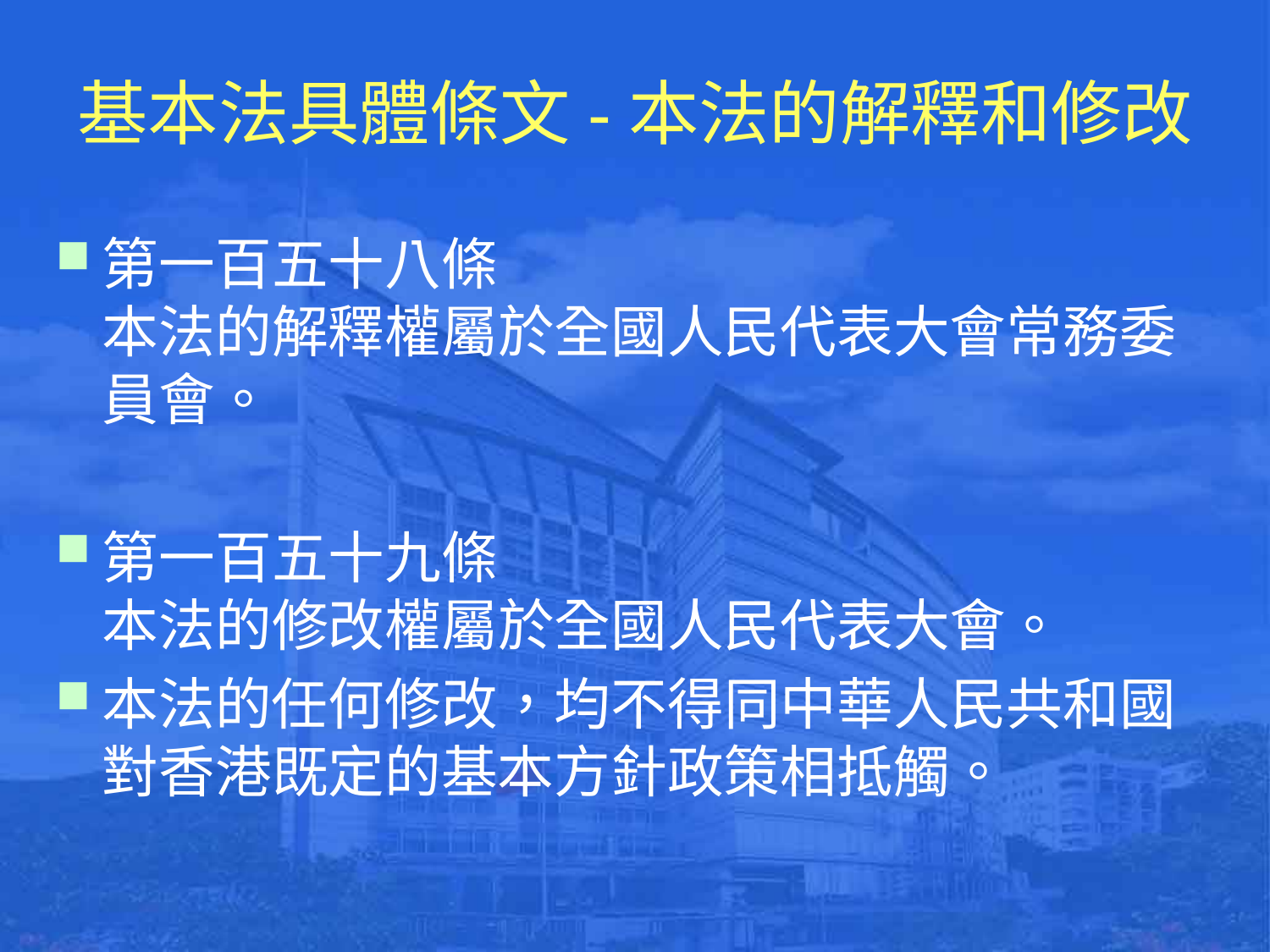

# 基本法具體條文-本法的解釋和修改
第一百五十八條
本法的解釋權屬於全國人民代表大會常務委員會。

第一百五十九條
本法的修改權屬於全國人民代表大會。
本法的任何修改，均不得同中華人民共和國對香港既定的基本方針政策相抵觸。